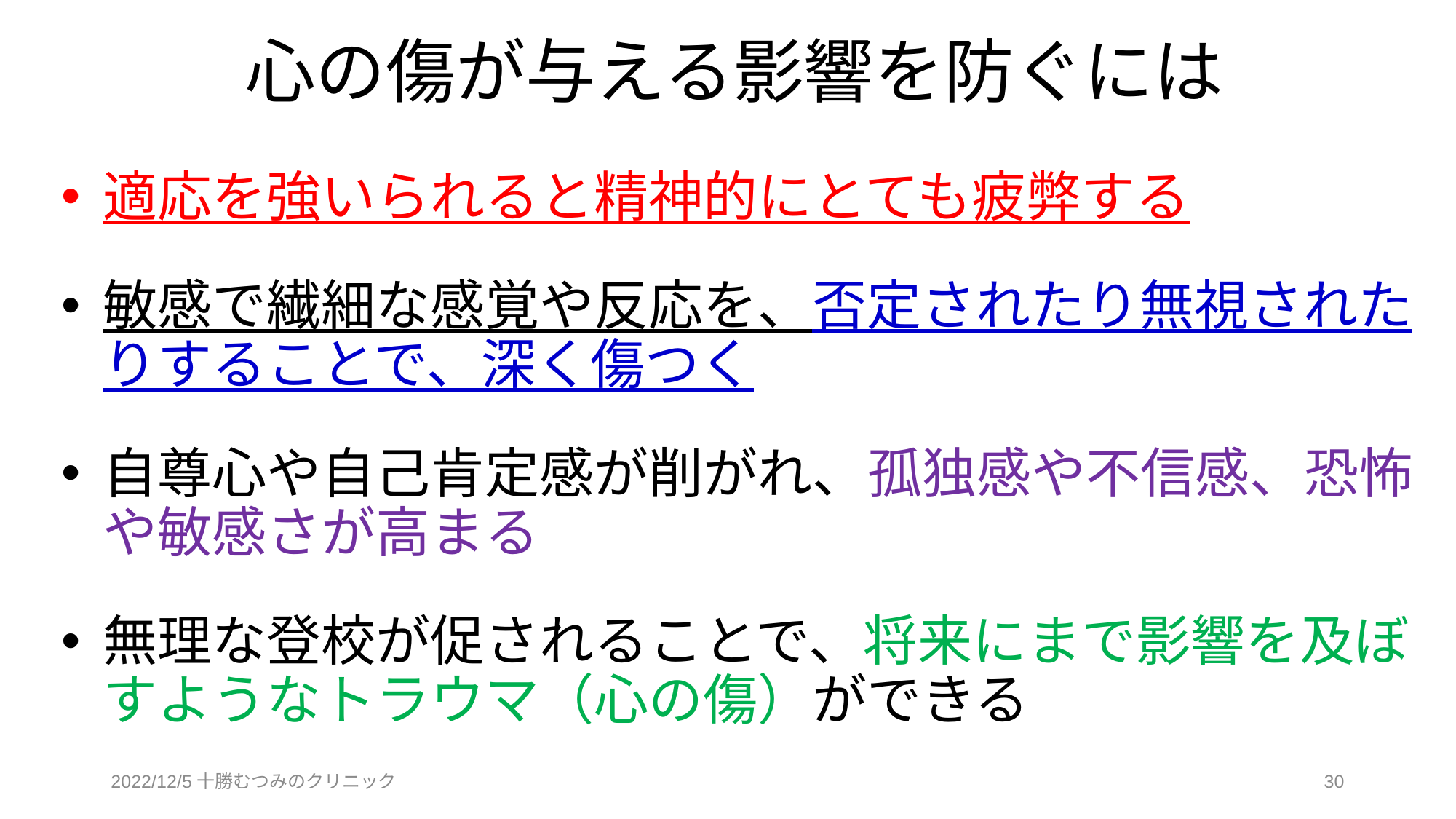

# 心の傷が与える影響を防ぐには

適応を強いられると精神的にとても疲弊する

敏感で繊細な感覚や反応を、否定されたり無視されたりすることで、深く傷つく

自尊心や自己肯定感が削がれ、孤独感や不信感、恐怖や敏感さが高まる

無理な登校が促されることで、将来にまで影響を及ぼすようなトラウマ（心の傷）ができる

2022/12/5十勝むつみのクリニック
30